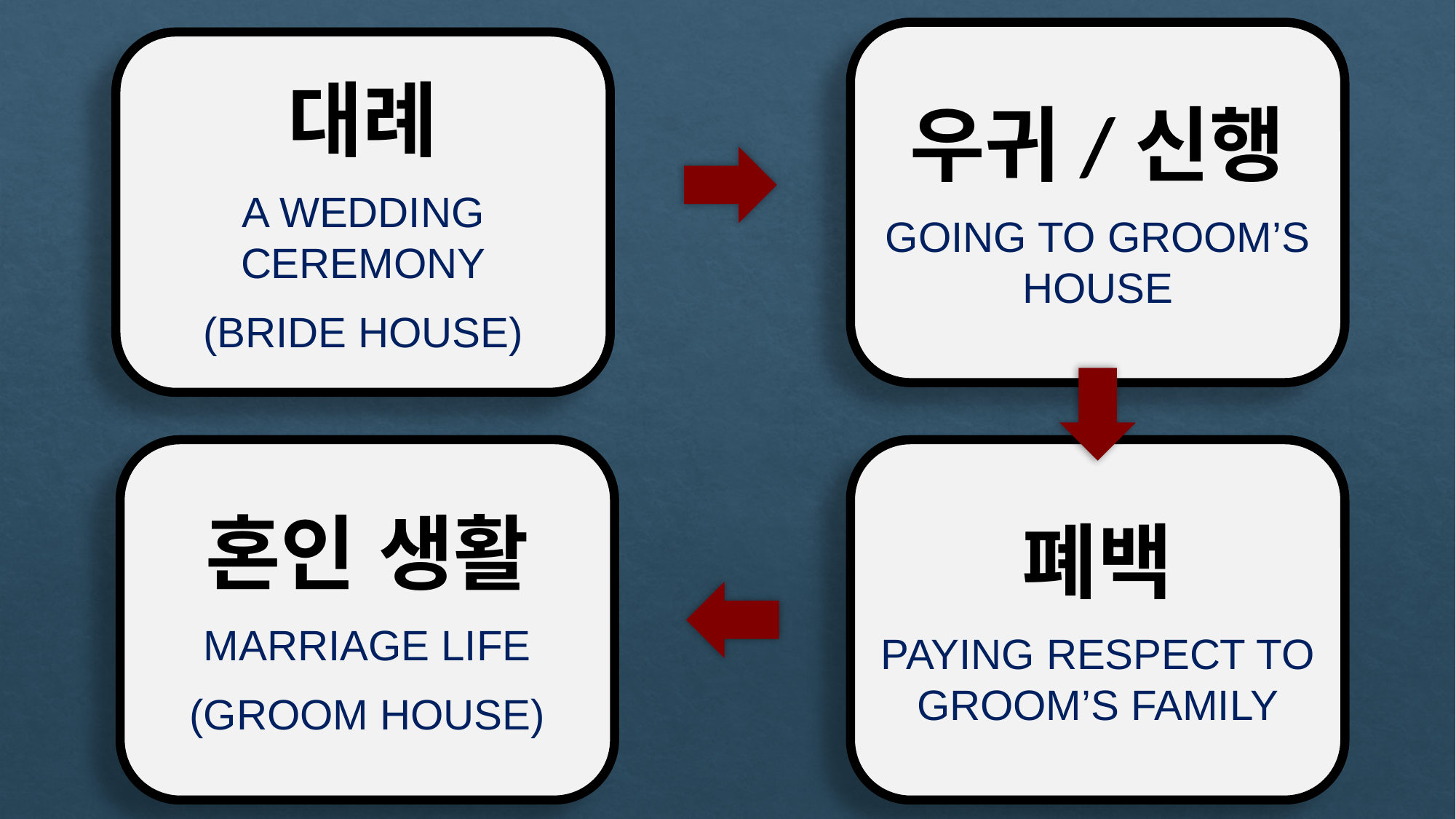

우귀/신행
GOING TO GROOM’S HOUSE
대례
A WEDDING CEREMONY
(BRIDE HOUSE)

혼인 생활
MARRIAGE LIFE
(GROOM HOUSE)
폐백
PAYING RESPECT TO GROOM’S FAMILY